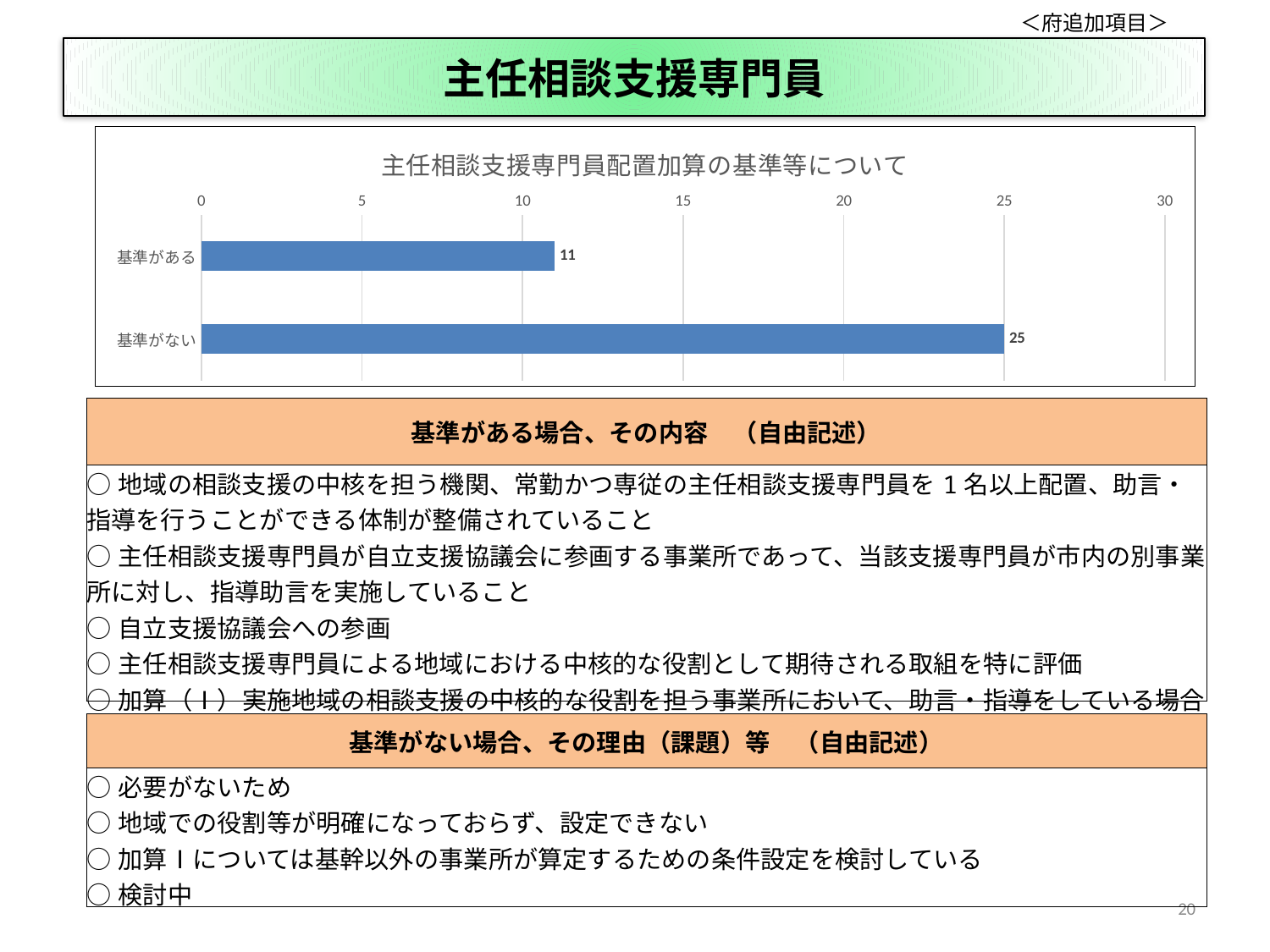

＜府追加項目＞
# 主任相談支援専門員

### Chart: 主任相談支援専門員配置加算の基準等について

| Category | 主任相談支援専門員配置加算の基準等について、教えてください。 |
|---|---|
| 基準がある | 11.0 |
| 基準がない | 25.0 |
| 基準がある場合、その内容　（自由記述） |
| --- |
| ○地域の相談支援の中核を担う機関、常勤かつ専従の主任相談支援専門員を1名以上配置、助言・指導を行うことができる体制が整備されていること ○主任相談支援専門員が自立支援協議会に参画する事業所であって、当該支援専門員が市内の別事業所に対し、指導助言を実施していること ○自立支援協議会への参画 ○主任相談支援専門員による地域における中核的な役割として期待される取組を特に評価 ○加算（Ⅰ）実施地域の相談支援の中核的な役割を担う事業所において、助言・指導をしている場合 　　　（Ⅱ）その他事業所において研修を実施している場合 |
| 基準がない場合、その理由（課題）等　（自由記述） |
| --- |
| ○必要がないため ○地域での役割等が明確になっておらず、設定できない ○加算Ⅰについては基幹以外の事業所が算定するための条件設定を検討している ○検討中 |
20